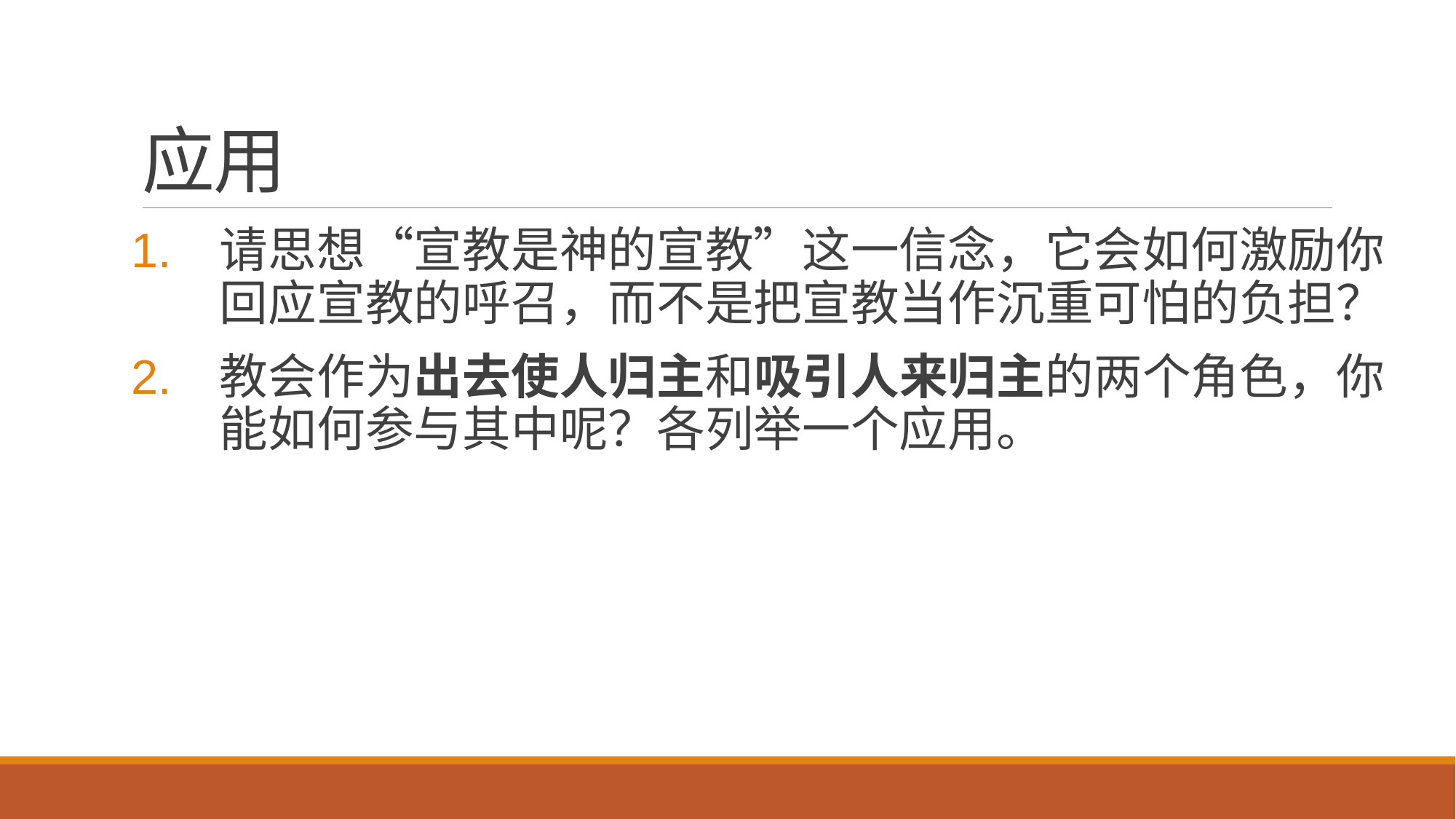

# 应用
请思想“宣教是神的宣教”这一信念，它会如何激励你回应宣教的呼召，而不是把宣教当作沉重可怕的负担？
教会作为出去使人归主和吸引人来归主的两个角色，你能如何参与其中呢？各列举一个应用。